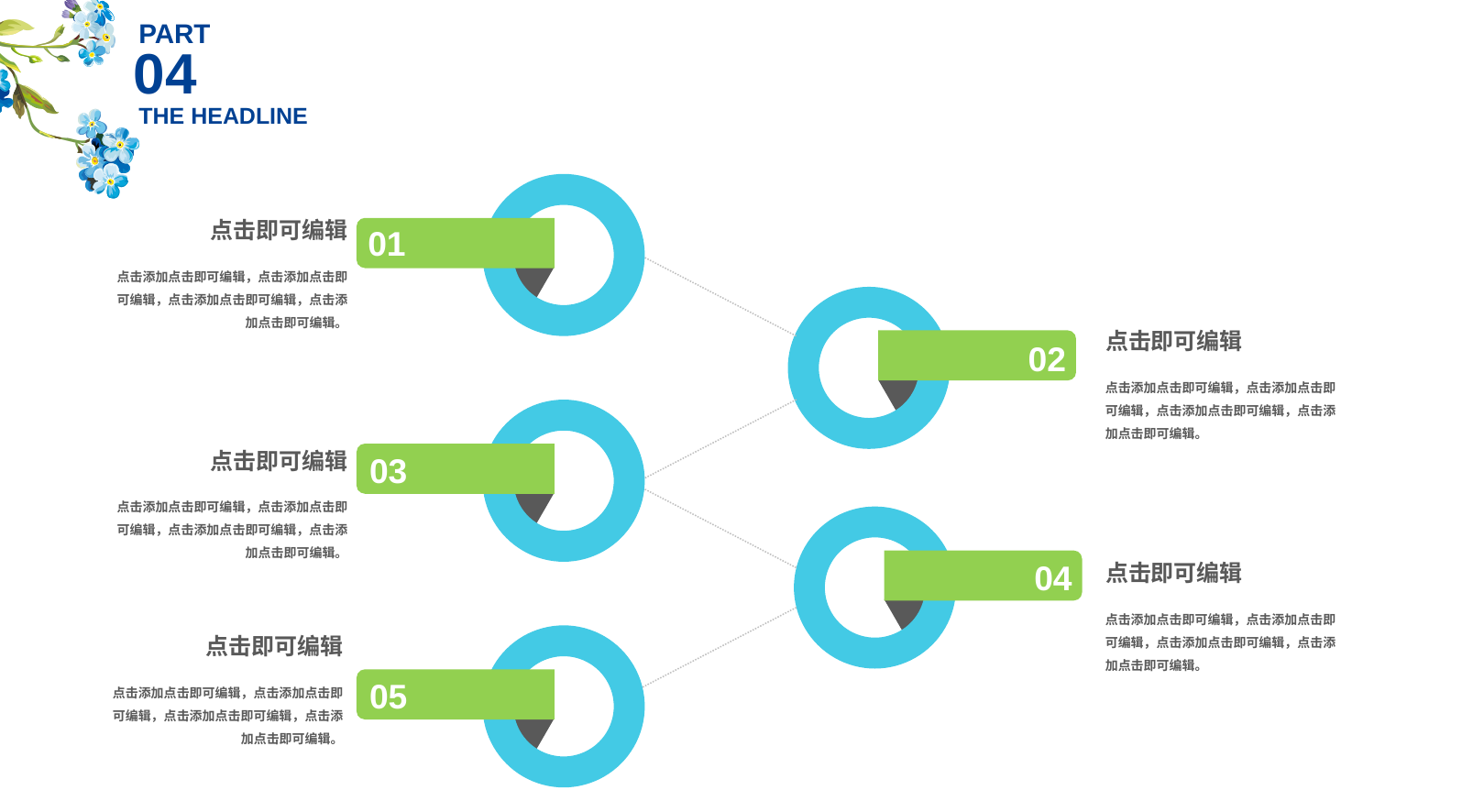

PART
04
THE HEADLINE

点击即可编辑

01
点击添加点击即可编辑，点击添加点击即可编辑，点击添加点击即可编辑，点击添加点击即可编辑。

点击即可编辑

02
点击添加点击即可编辑，点击添加点击即可编辑，点击添加点击即可编辑，点击添加点击即可编辑。

点击即可编辑

03

点击添加点击即可编辑，点击添加点击即可编辑，点击添加点击即可编辑，点击添加点击即可编辑。

04
点击即可编辑

点击添加点击即可编辑，点击添加点击即可编辑，点击添加点击即可编辑，点击添加点击即可编辑。

点击即可编辑

05
点击添加点击即可编辑，点击添加点击即可编辑，点击添加点击即可编辑，点击添加点击即可编辑。